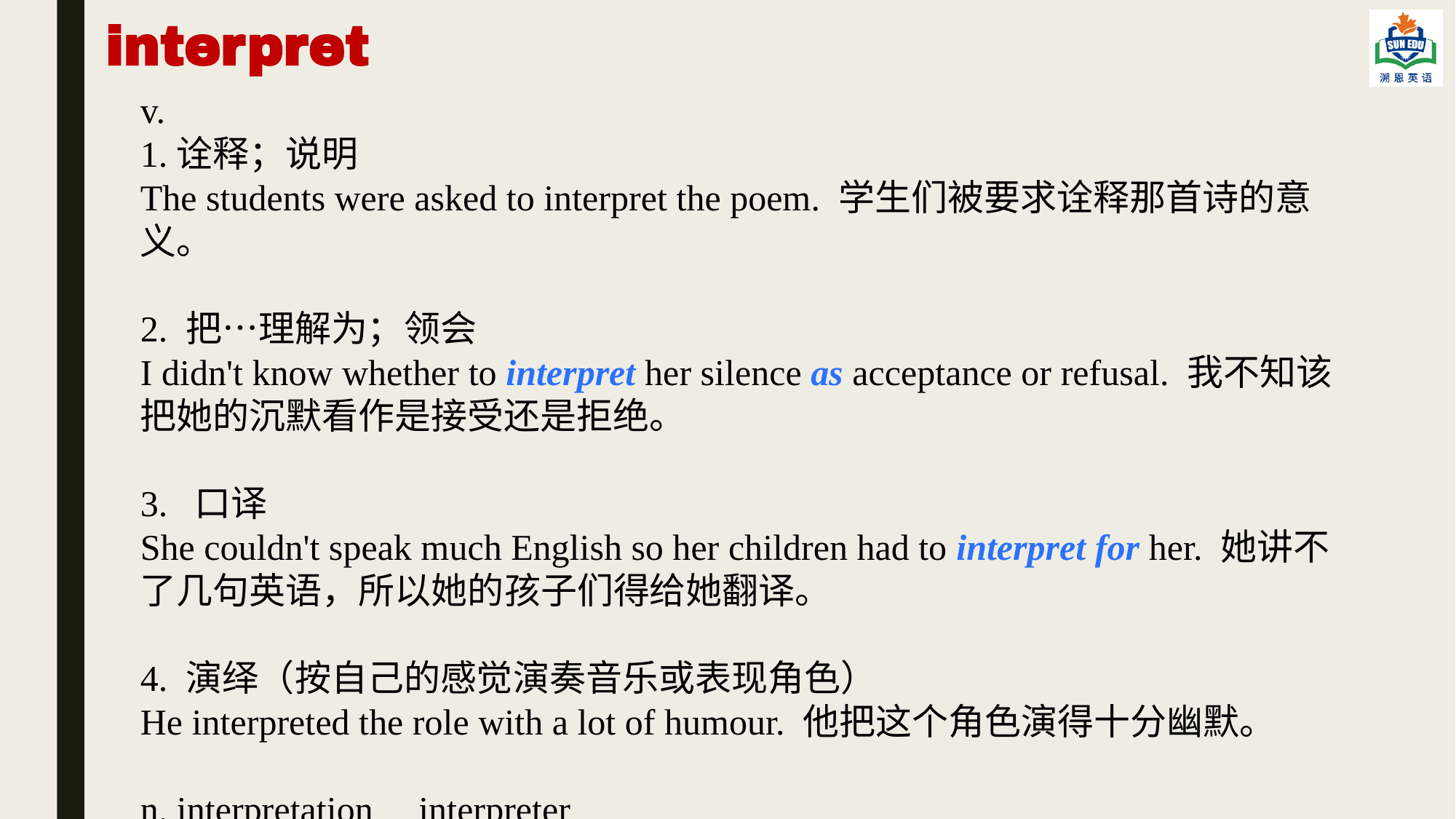

interpret
v.
1.诠释；说明
The students were asked to interpret the poem. 学生们被要求诠释那首诗的意义。

2. 把…理解为；领会
I didn't know whether to interpret her silence as acceptance or refusal. 我不知该把她的沉默看作是接受还是拒绝。

3.  口译
She couldn't speak much English so her children had to interpret for her. 她讲不了几句英语，所以她的孩子们得给她翻译。

4. 演绎（按自己的感觉演奏音乐或表现角色）
He interpreted the role with a lot of humour. 他把这个角色演得十分幽默。

n. interpretation     interpreter